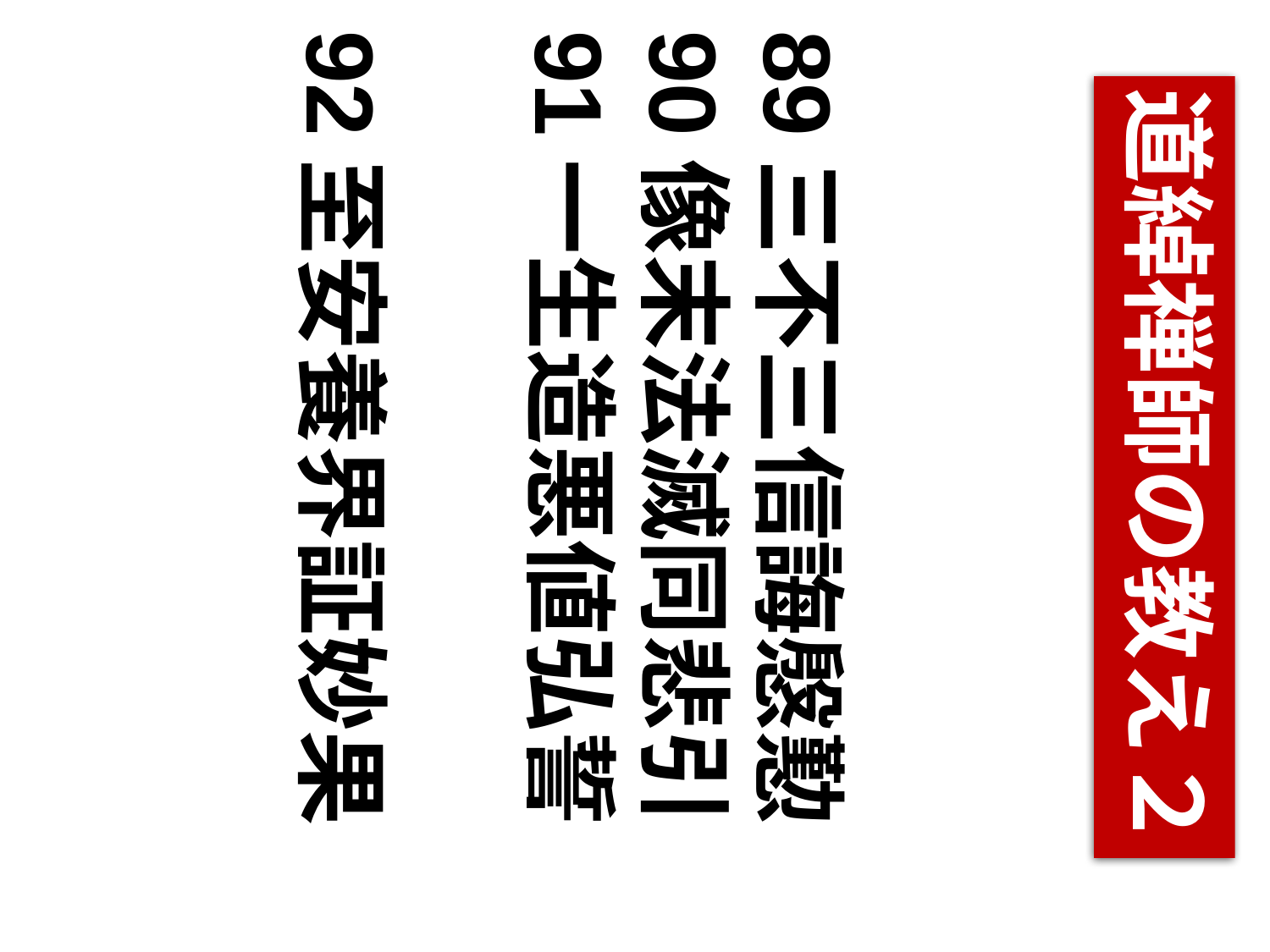

89三不三信誨慇懃
90像末法滅同悲引
91一生造悪値弘誓
92至安養界証妙果
道綽禅師の教え２